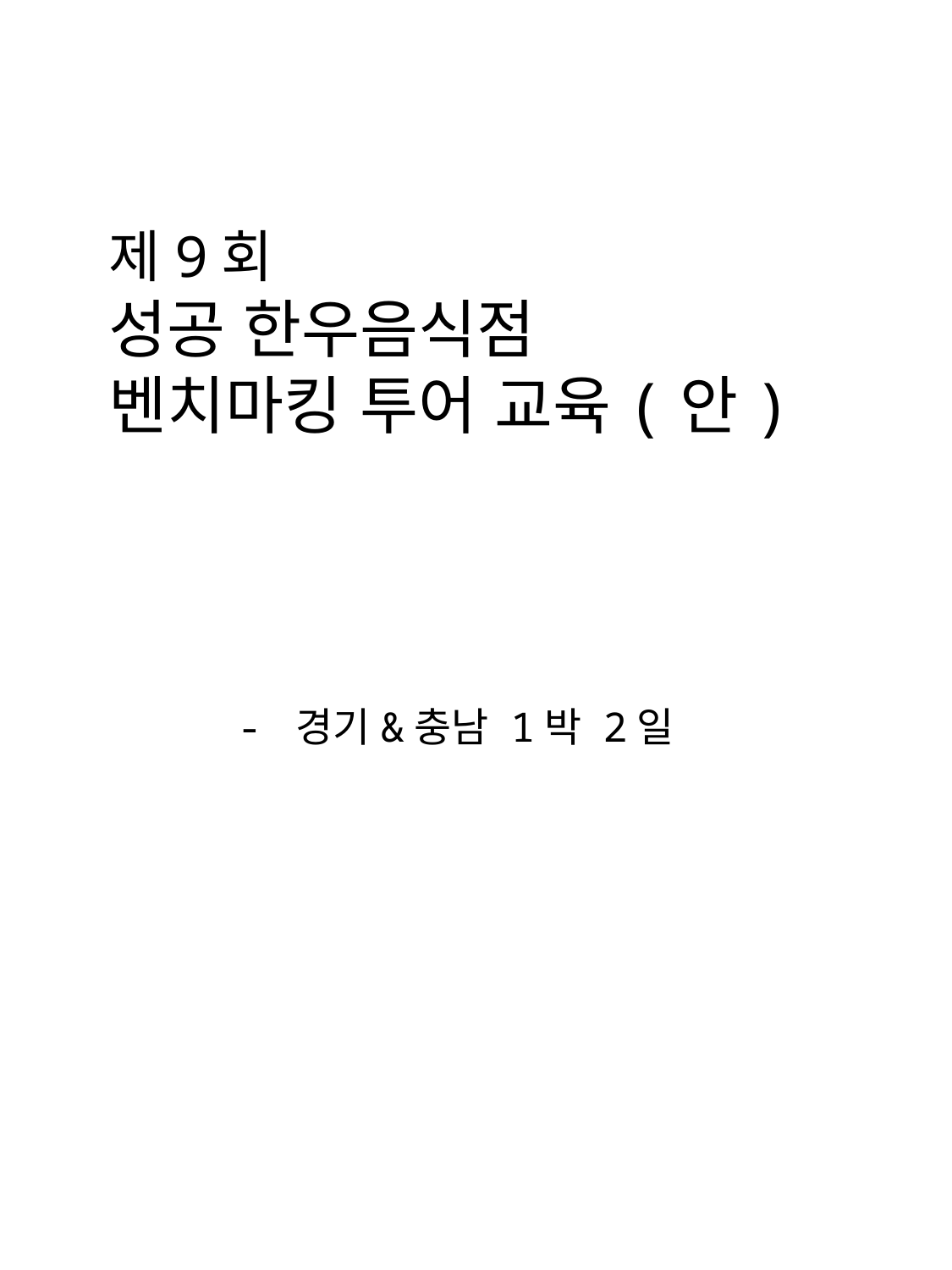

# 제9회 성공 한우음식점 벤치마킹 투어 교육(안)
- 경기&충남 1박 2일